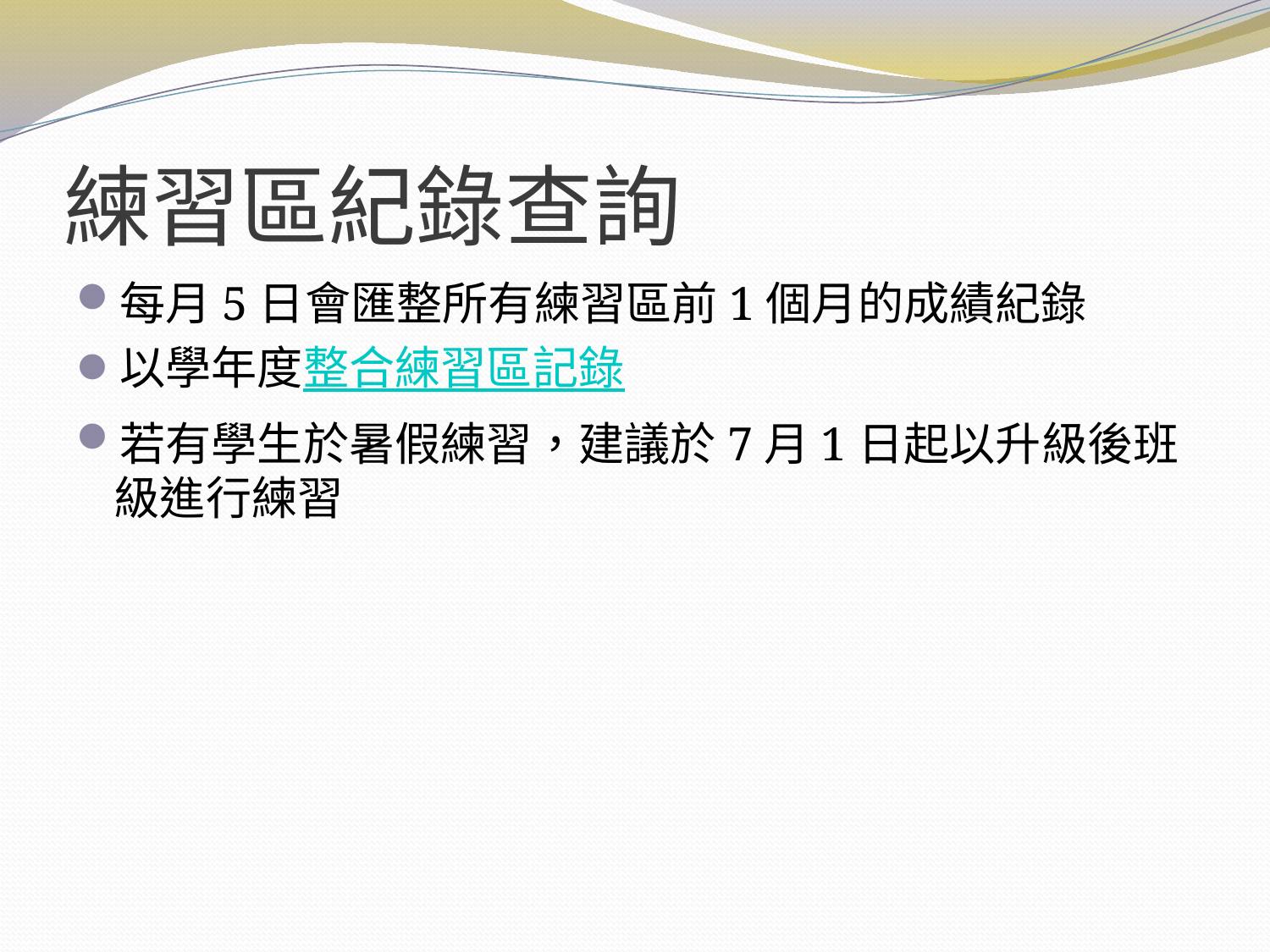

# 練習區紀錄查詢
每月5日會匯整所有練習區前1個月的成績紀錄
以學年度整合練習區記錄
若有學生於暑假練習，建議於7月1日起以升級後班級進行練習